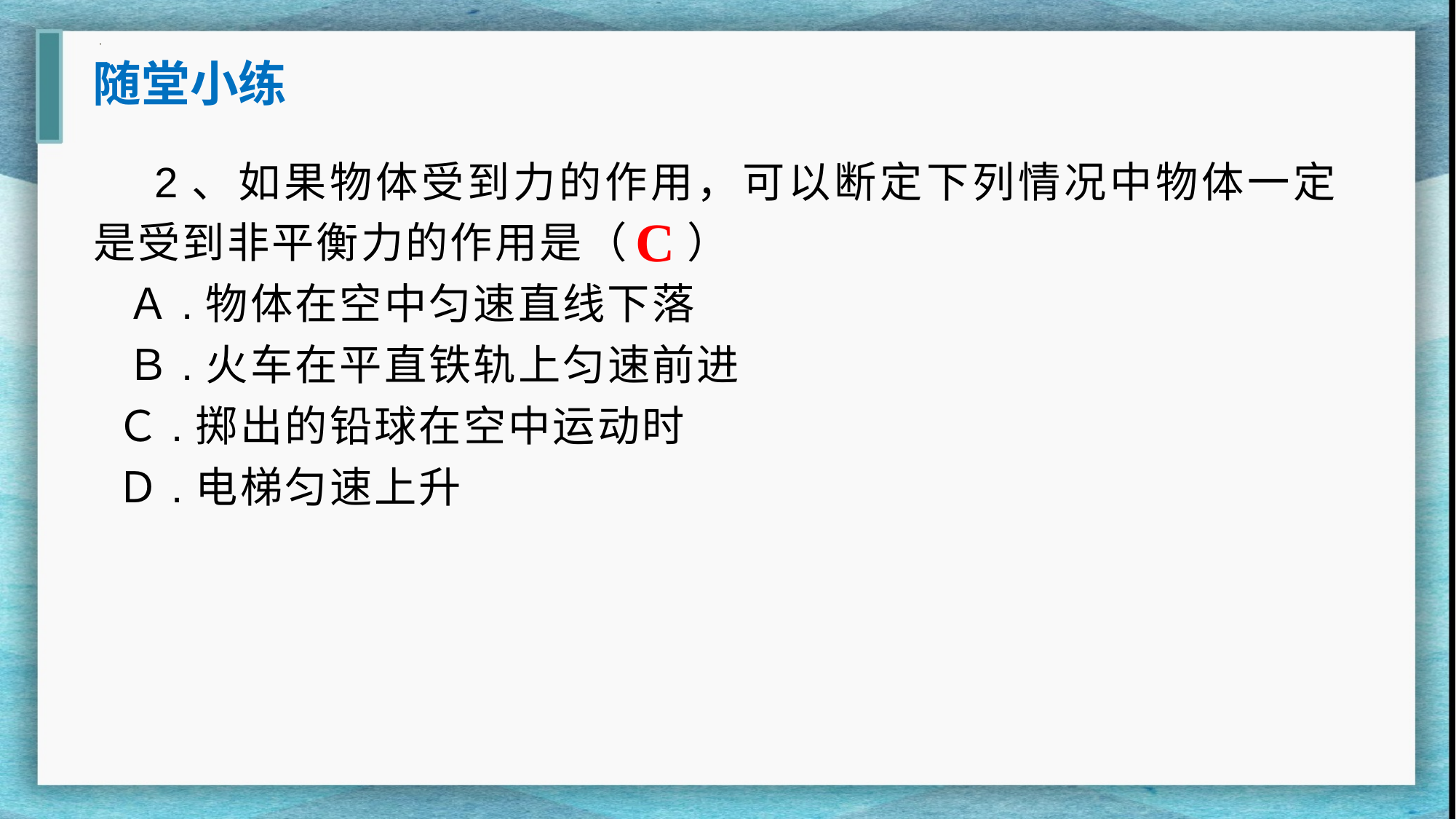

随堂小练
    2、如果物体受到力的作用，可以断定下列情况中物体一定是受到非平衡力的作用是（     ）
  Ａ.物体在空中匀速直线下落
  Ｂ.火车在平直铁轨上匀速前进
  Ｃ.掷出的铅球在空中运动时
  Ｄ.电梯匀速上升

C